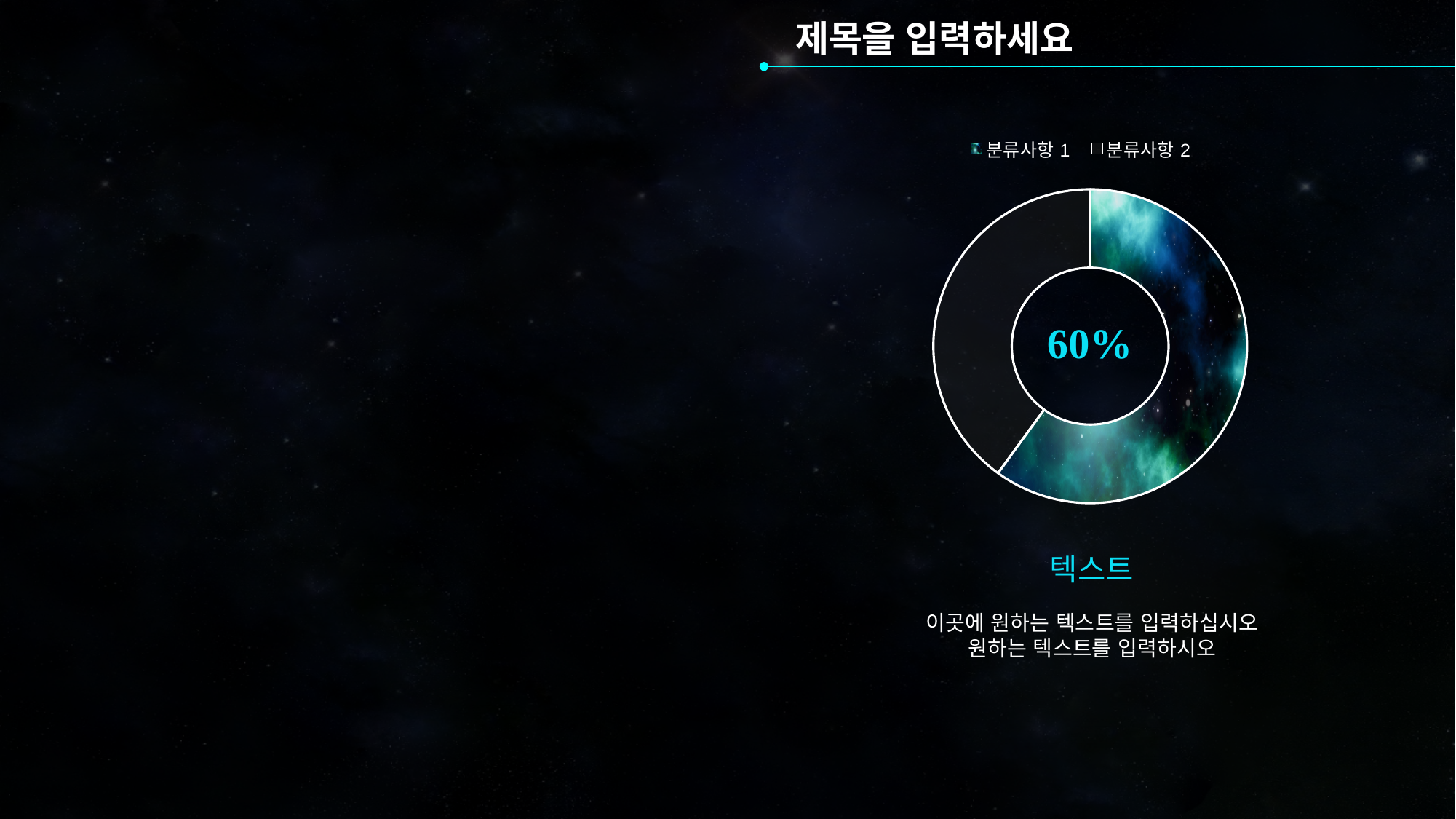

제목을 입력하세요

### Chart

| Category | 텍스트 |
|---|---|
| 분류사항1 | 6.0 |
| 분류사항2 | 4.0 |
텍스트
이곳에 원하는 텍스트를 입력하십시오
원하는 텍스트를 입력하시오